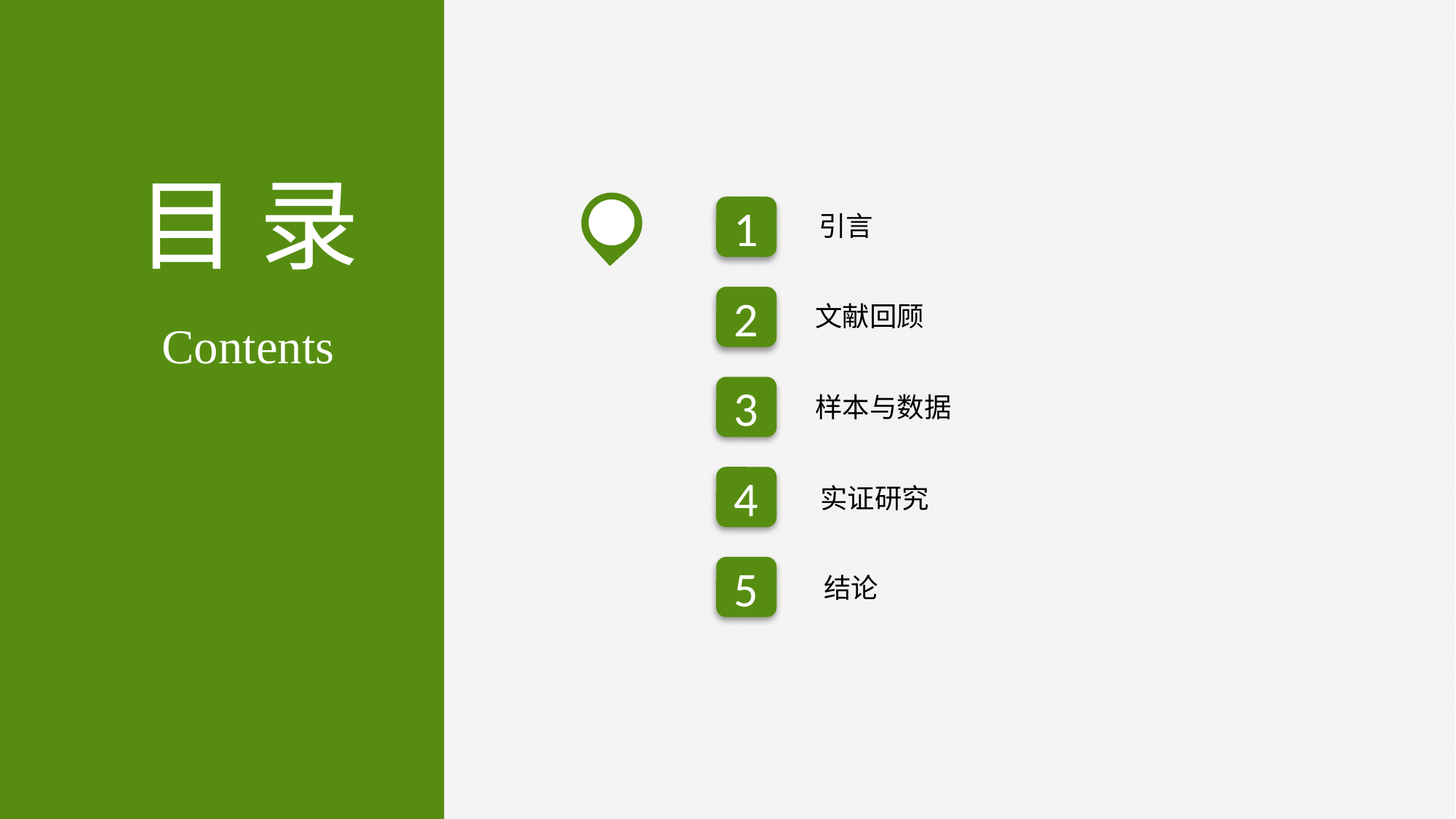

目 录

1
引言
2
文献回顾
Contents
3
样本与数据
4
实证研究
5
结论